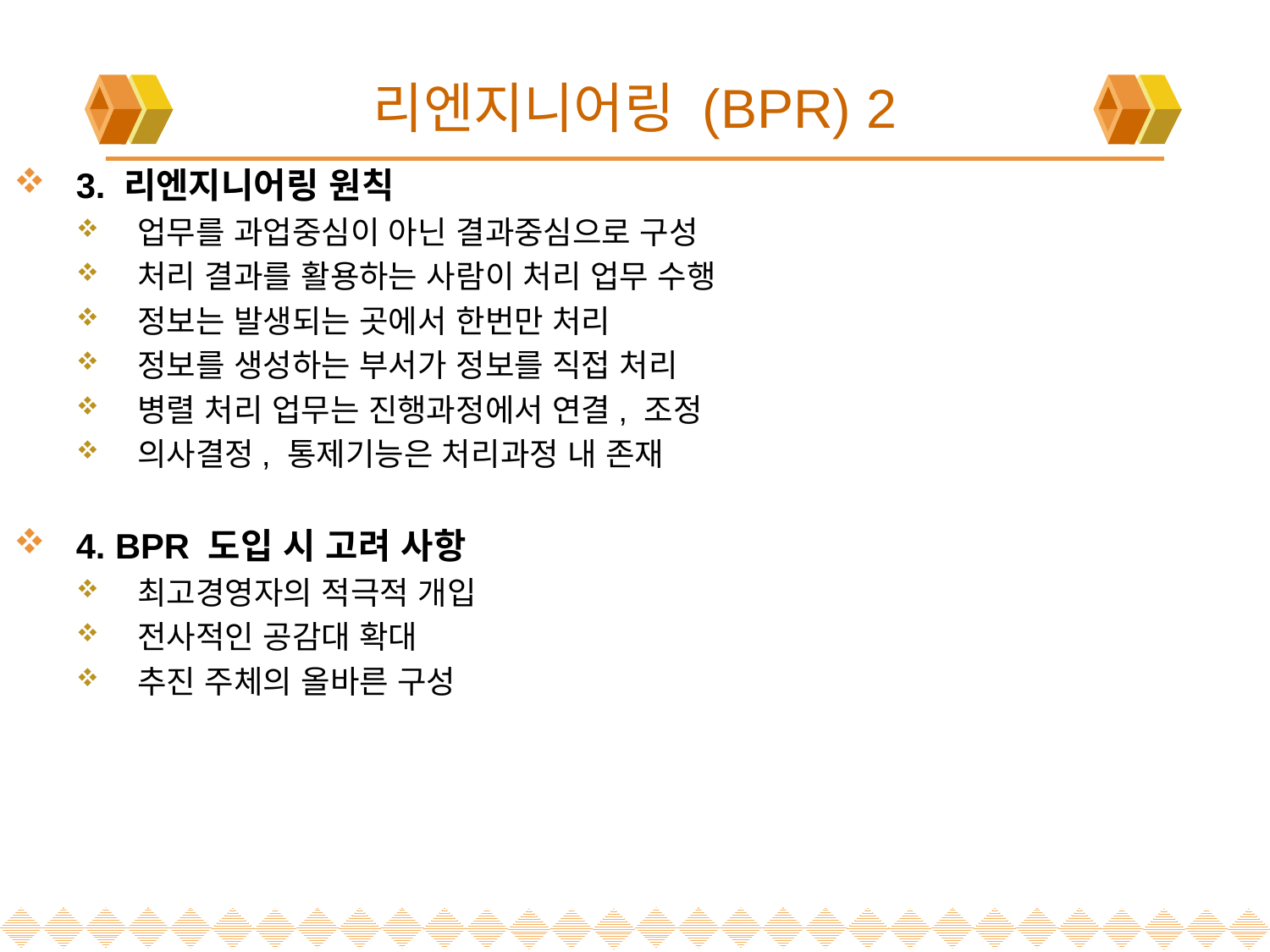

# 리엔지니어링 (BPR) 2
3. 리엔지니어링 원칙
업무를 과업중심이 아닌 결과중심으로 구성
처리 결과를 활용하는 사람이 처리 업무 수행
정보는 발생되는 곳에서 한번만 처리
정보를 생성하는 부서가 정보를 직접 처리
병렬 처리 업무는 진행과정에서 연결, 조정
의사결정, 통제기능은 처리과정 내 존재

4. BPR 도입 시 고려 사항
최고경영자의 적극적 개입
전사적인 공감대 확대
추진 주체의 올바른 구성